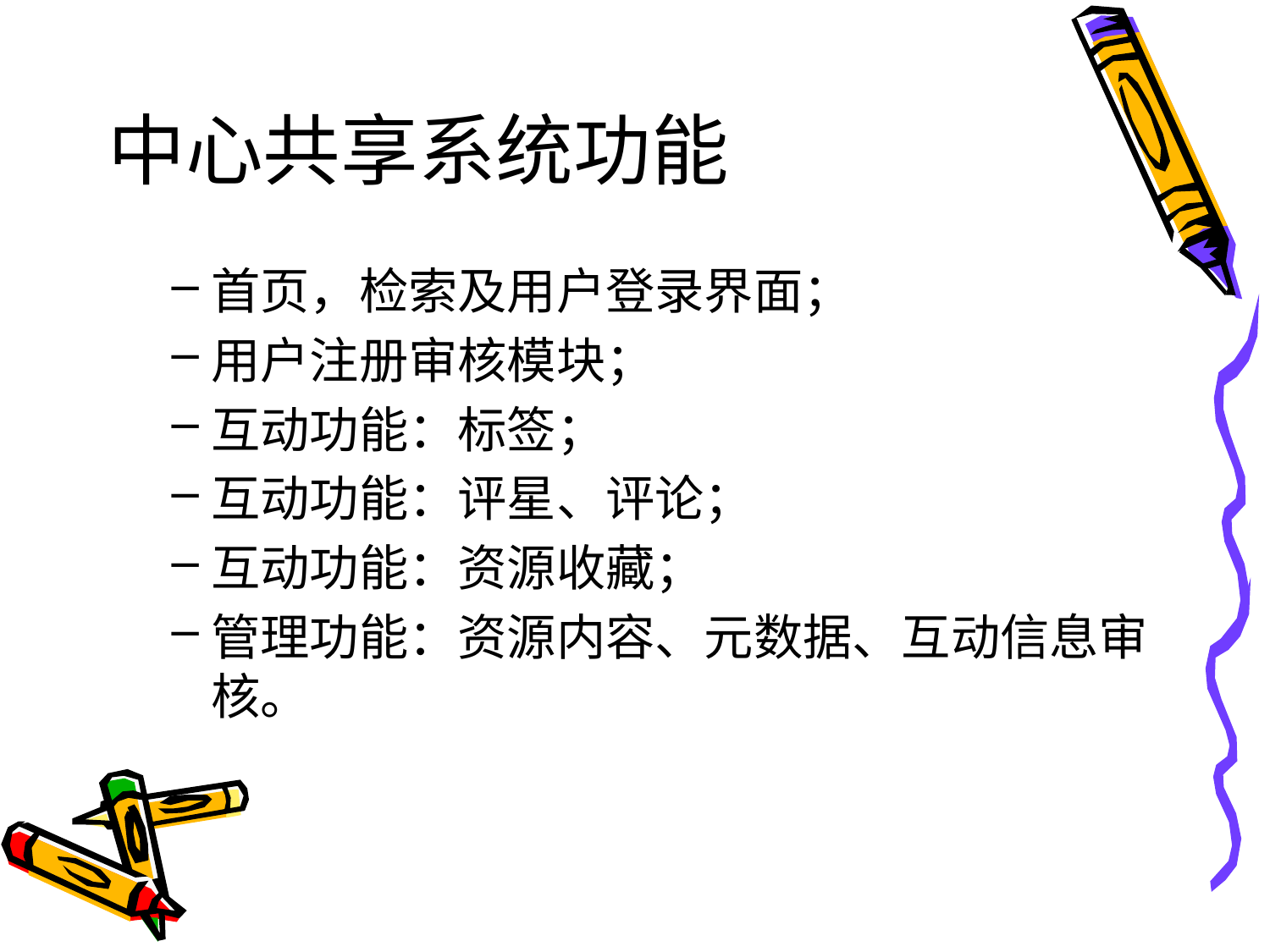

# 中心共享系统功能
首页，检索及用户登录界面；
用户注册审核模块；
互动功能：标签；
互动功能：评星、评论；
互动功能：资源收藏；
管理功能：资源内容、元数据、互动信息审核。